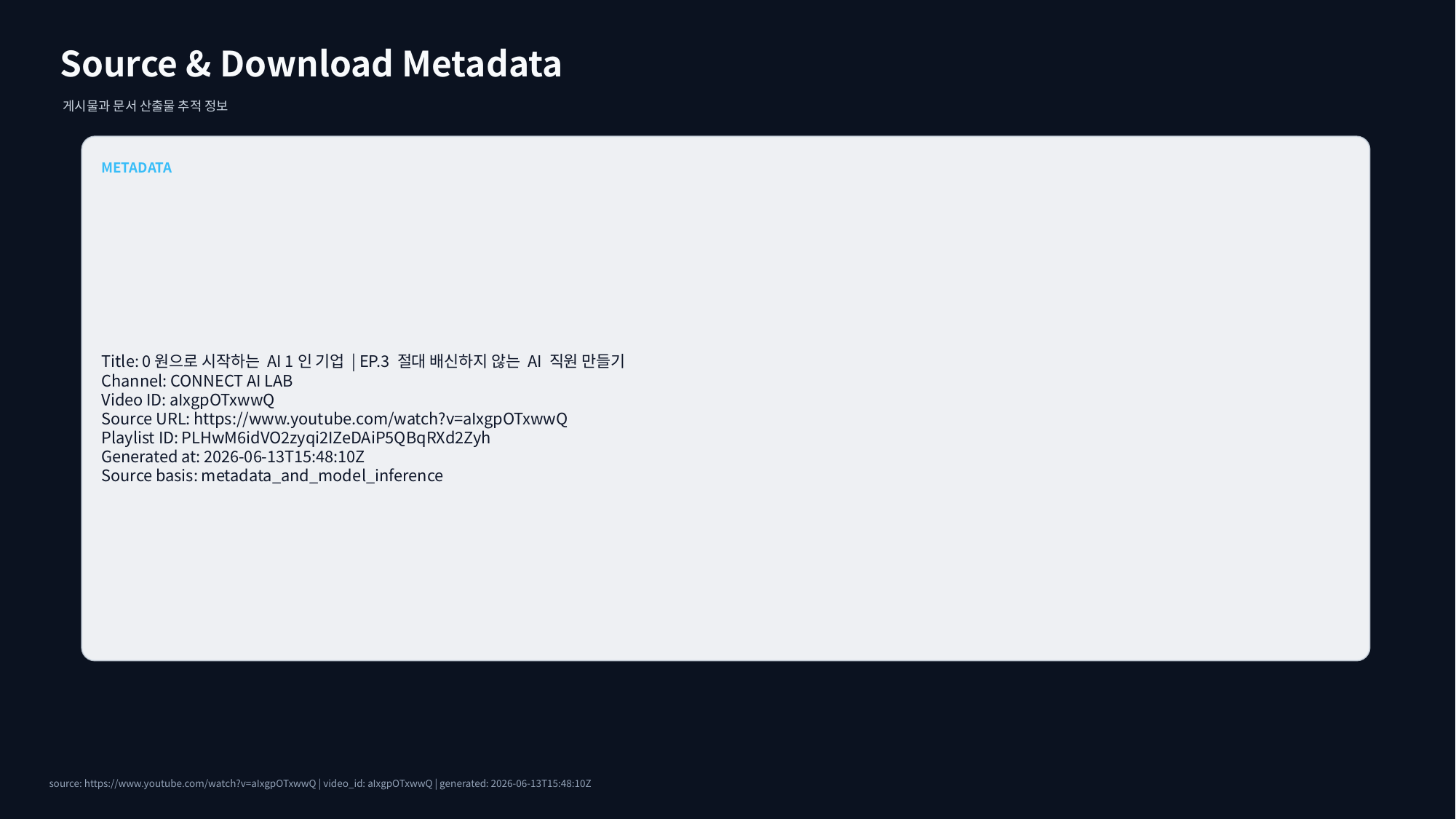

Source & Download Metadata
게시물과 문서 산출물 추적 정보

METADATA
Title: 0원으로 시작하는 AI 1인 기업 | EP.3 절대 배신하지 않는 AI 직원 만들기
Channel: CONNECT AI LAB
Video ID: aIxgpOTxwwQ
Source URL: https://www.youtube.com/watch?v=aIxgpOTxwwQ
Playlist ID: PLHwM6idVO2zyqi2IZeDAiP5QBqRXd2Zyh
Generated at: 2026-06-13T15:48:10Z
Source basis: metadata_and_model_inference
source: https://www.youtube.com/watch?v=aIxgpOTxwwQ | video_id: aIxgpOTxwwQ | generated: 2026-06-13T15:48:10Z